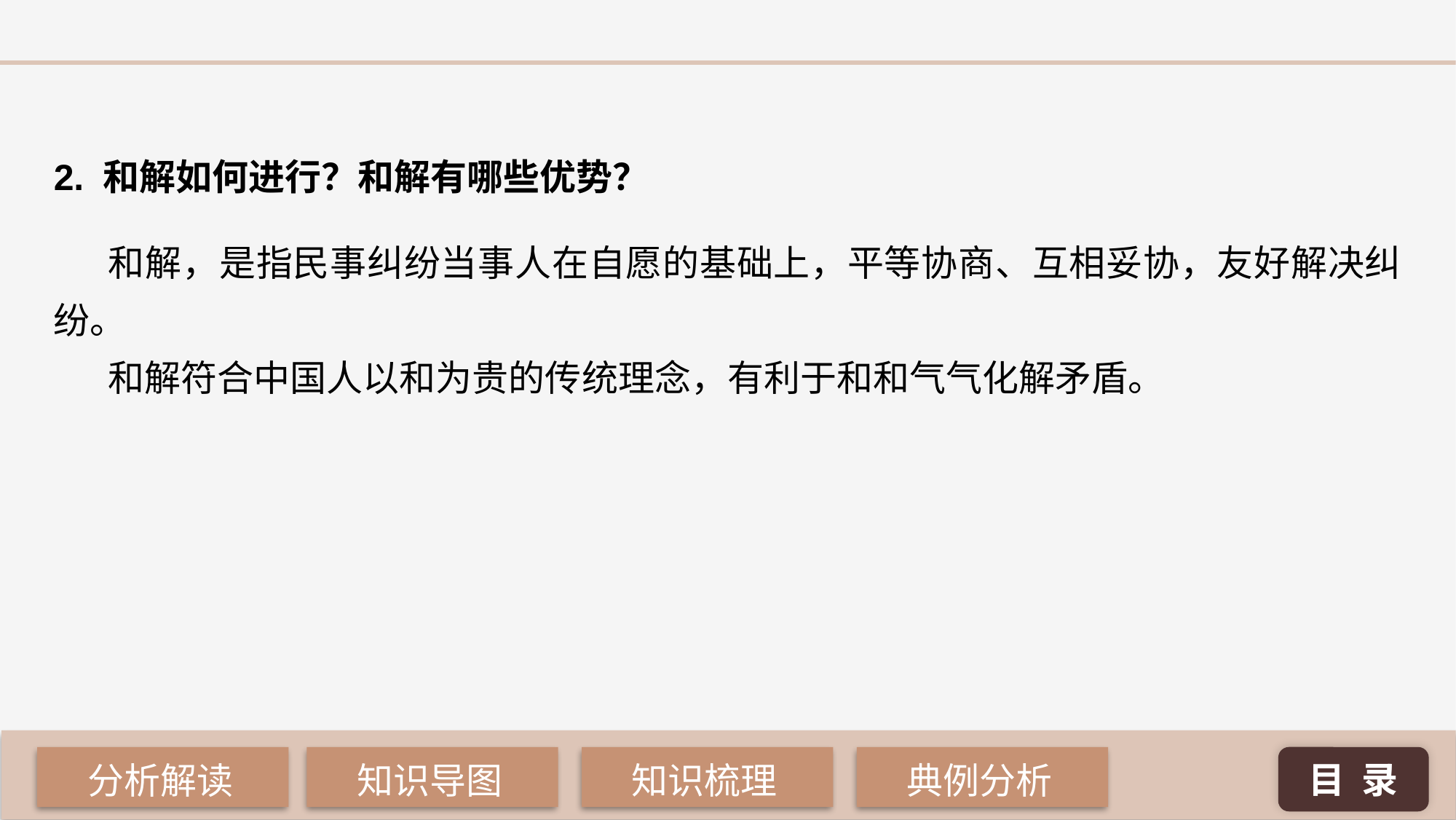

2. 和解如何进行？和解有哪些优势？
和解，是指民事纠纷当事人在自愿的基础上，平等协商、互相妥协，友好解决纠纷。
和解符合中国人以和为贵的传统理念，有利于和和气气化解矛盾。